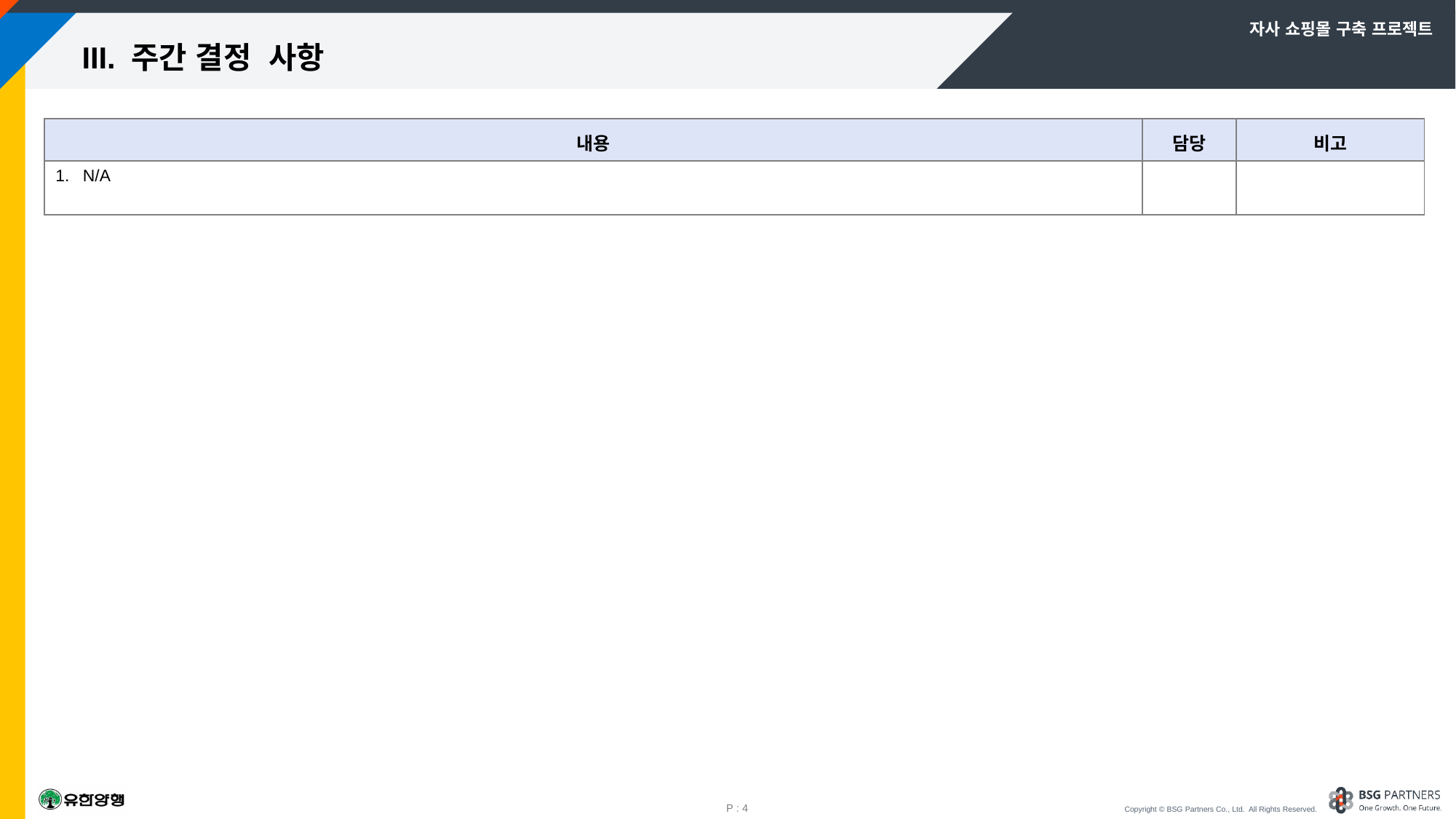

# III. 주간 결정  사항
| 내용 | 담당 | 비고 |
| --- | --- | --- |
| N/A |  |  |